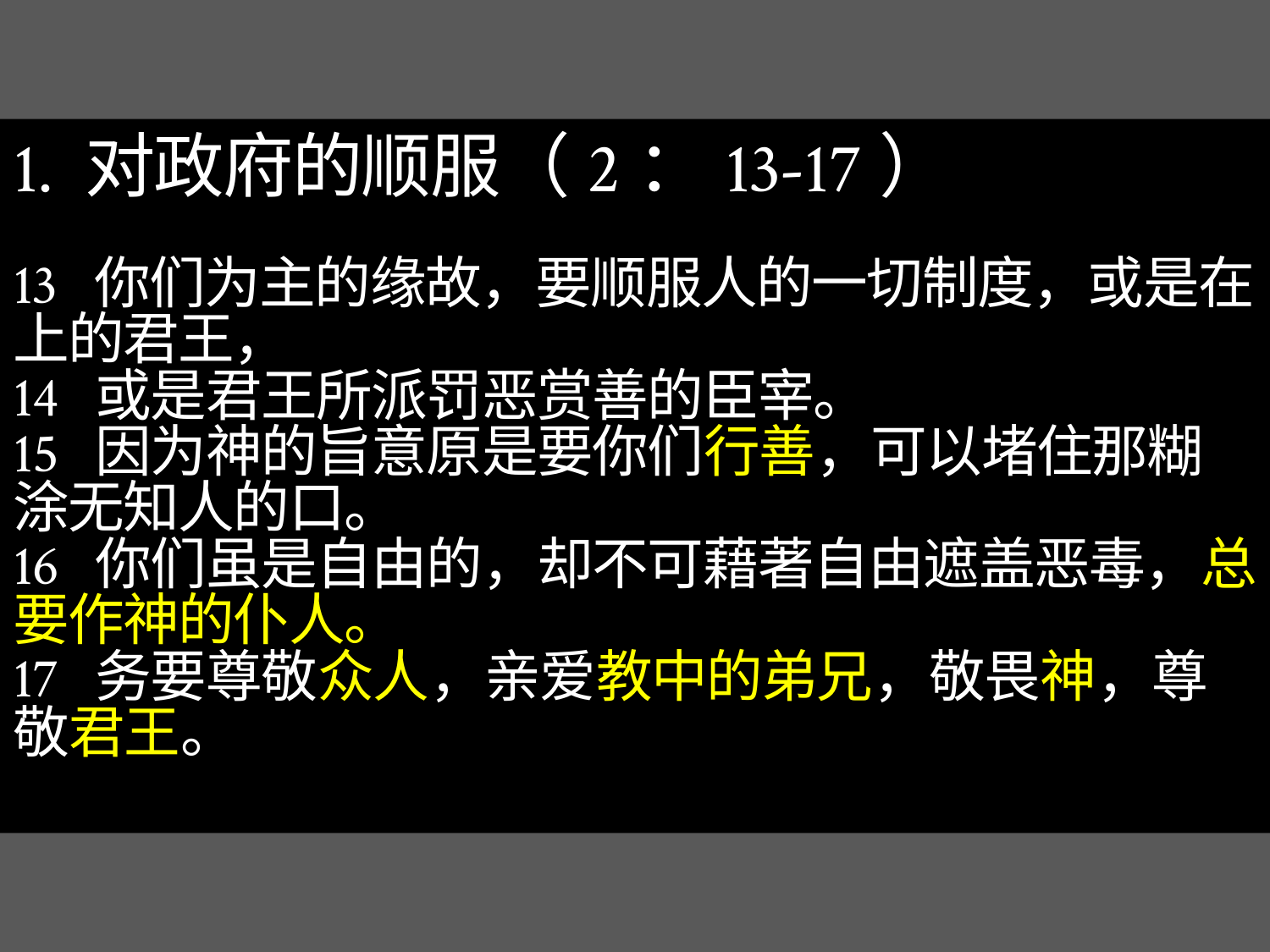

# 1. 对政府的顺服（2：13-17） 13  你们为主的缘故，要顺服人的一切制度，或是在上的君王，  14  或是君王所派罚恶赏善的臣宰。  15  因为神的旨意原是要你们行善，可以堵住那糊涂无知人的口。  16  你们虽是自由的，却不可藉著自由遮盖恶毒，总要作神的仆人。  17  务要尊敬众人，亲爱教中的弟兄，敬畏神，尊敬君王。